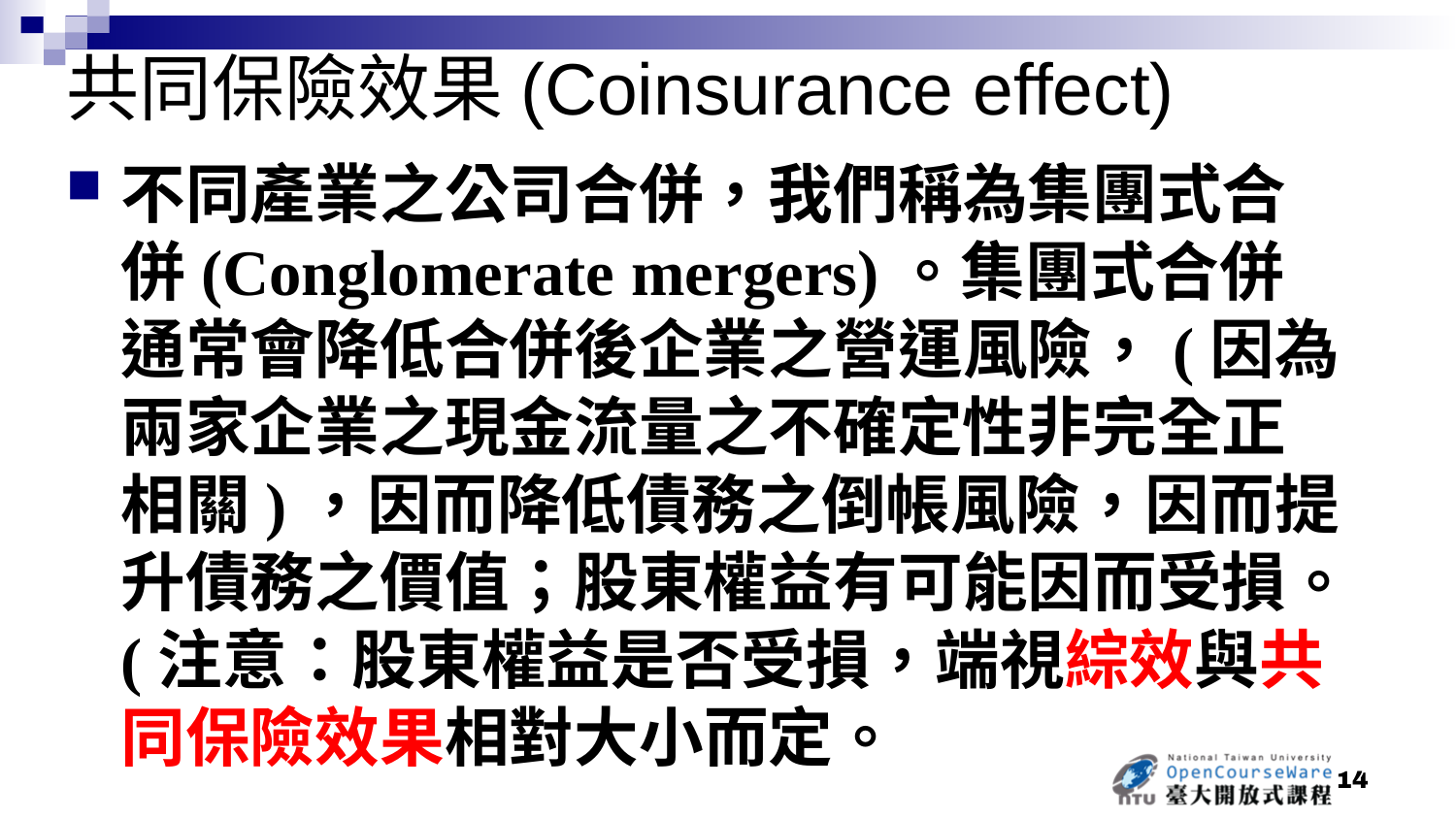

# 共同保險效果(Coinsurance effect)
不同產業之公司合併，我們稱為集團式合併(Conglomerate mergers)。集團式合併通常會降低合併後企業之營運風險，(因為兩家企業之現金流量之不確定性非完全正相關)，因而降低債務之倒帳風險，因而提升債務之價值；股東權益有可能因而受損。(注意：股東權益是否受損，端視綜效與共同保險效果相對大小而定。

14